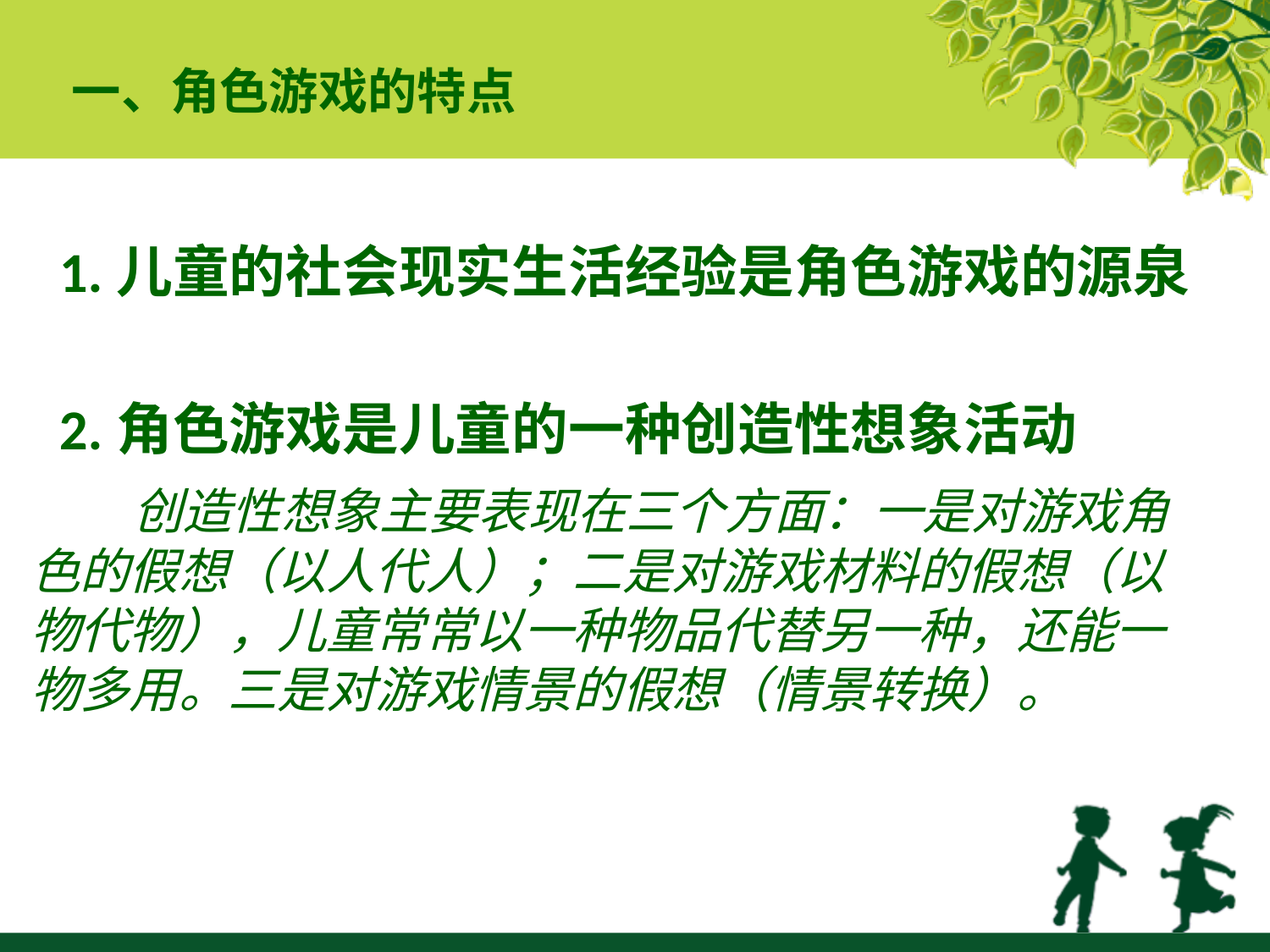

# 一、角色游戏的特点
         1.儿童的社会现实生活经验是角色游戏的源泉

      2.角色游戏是儿童的一种创造性想象活动
           创造性想象主要表现在三个方面：一是对游戏角色的假想（以人代人）；二是对游戏材料的假想（以物代物），儿童常常以一种物品代替另一种，还能一物多用。三是对游戏情景的假想（情景转换）。